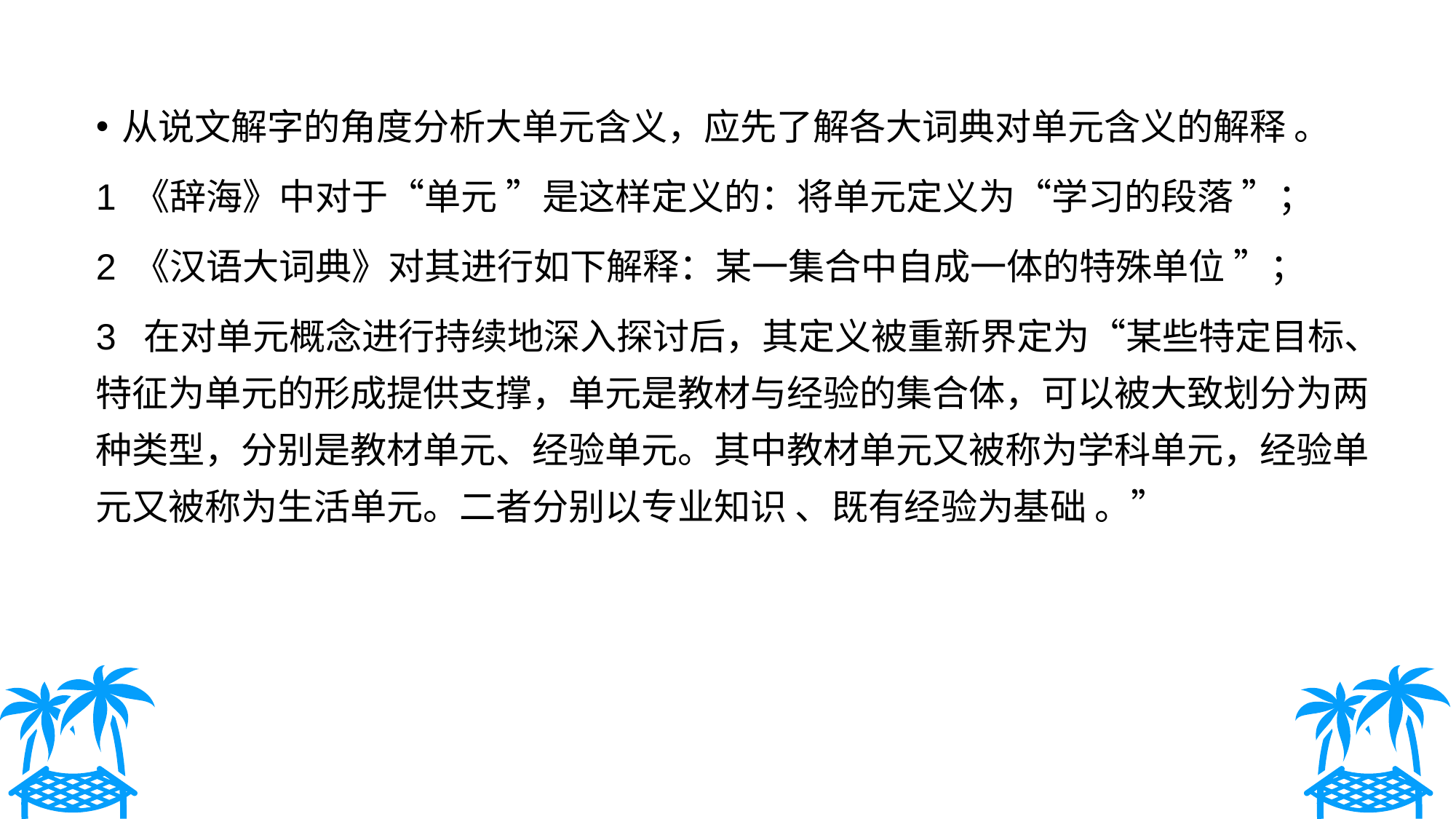

从说文解字的角度分析大单元含义，应先了解各大词典对单元含义的解释 。
1 《辞海》中对于“单元 ”是这样定义的：将单元定义为“学习的段落 ”；
2 《汉语大词典》对其进行如下解释：某一集合中自成一体的特殊单位 ”；
3  在对单元概念进行持续地深入探讨后，其定义被重新界定为“某些特定目标、特征为单元的形成提供支撑，单元是教材与经验的集合体，可以被大致划分为两种类型，分别是教材单元、经验单元。其中教材单元又被称为学科单元，经验单元又被称为生活单元。二者分别以专业知识 、既有经验为基础 。”